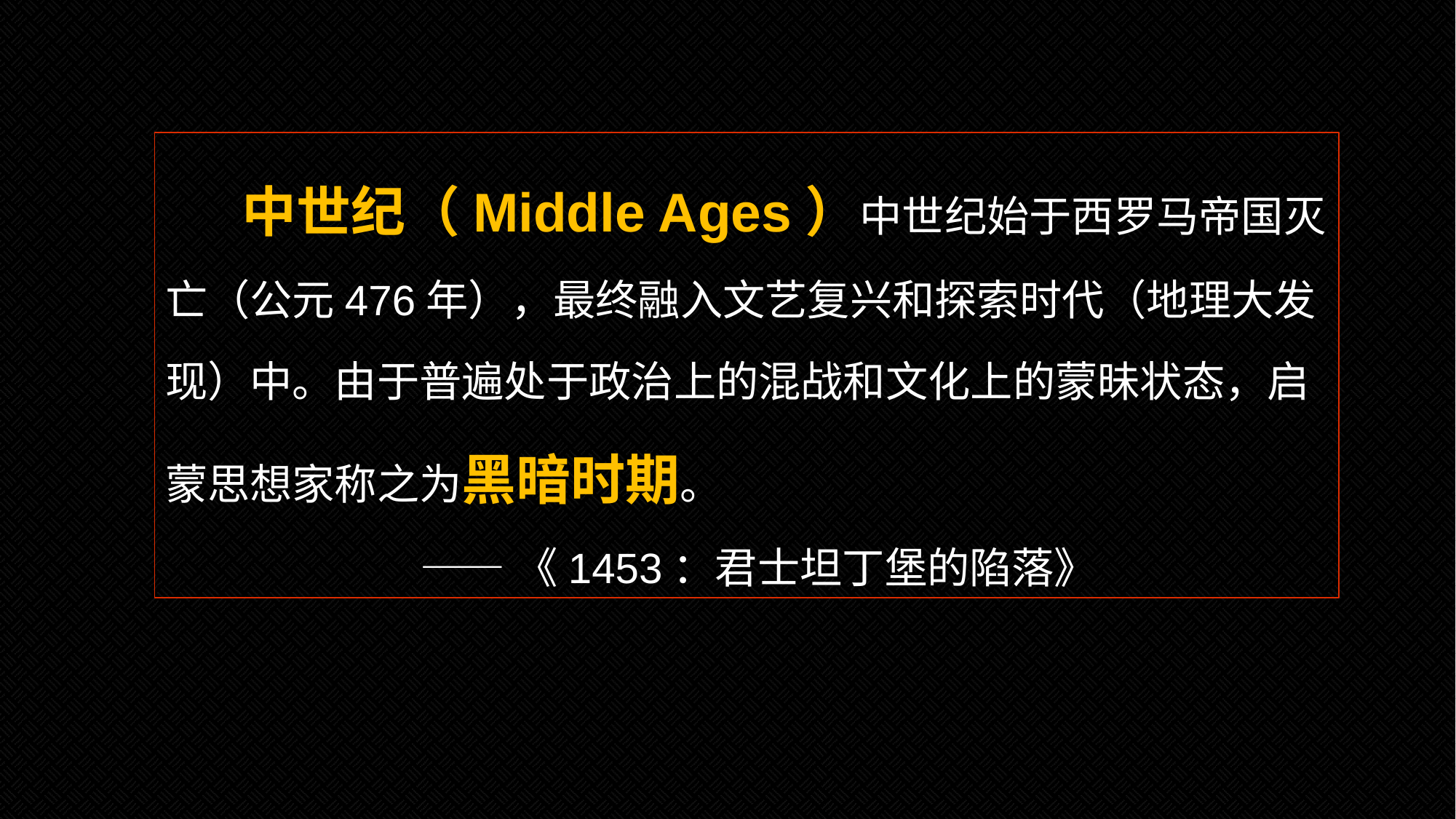

中世纪（Middle Ages）中世纪始于西罗马帝国灭亡（公元476年），最终融入文艺复兴和探索时代（地理大发现）中。由于普遍处于政治上的混战和文化上的蒙昧状态，启蒙思想家称之为黑暗时期。
                           ——《1453：君士坦丁堡的陷落》